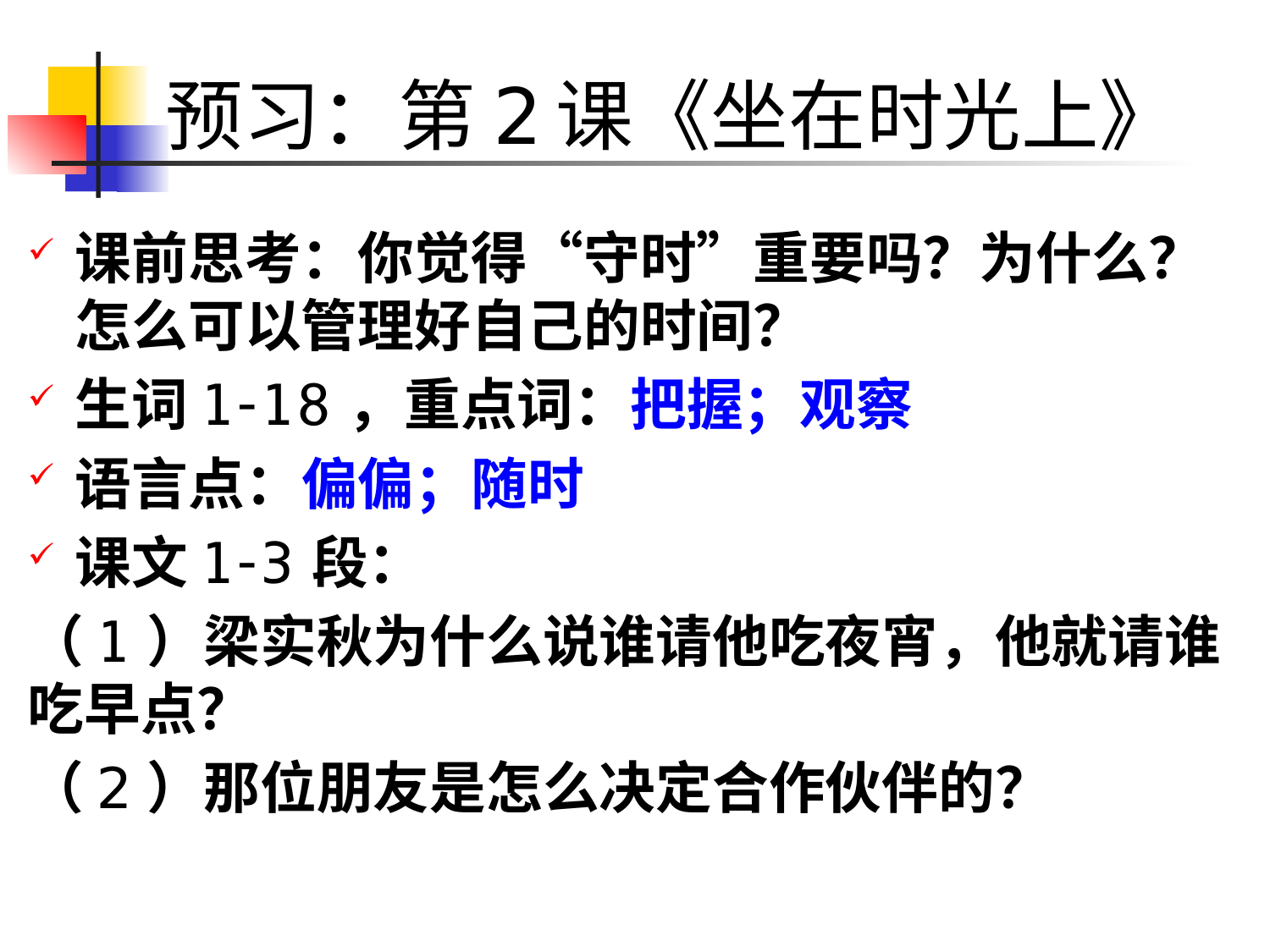

# 预习：第2课《坐在时光上》
课前思考：你觉得“守时”重要吗？为什么？怎么可以管理好自己的时间？
生词1-18，重点词：把握；观察
语言点：偏偏；随时
课文1-3段：
（1）梁实秋为什么说谁请他吃夜宵，他就请谁吃早点？
（2）那位朋友是怎么决定合作伙伴的？